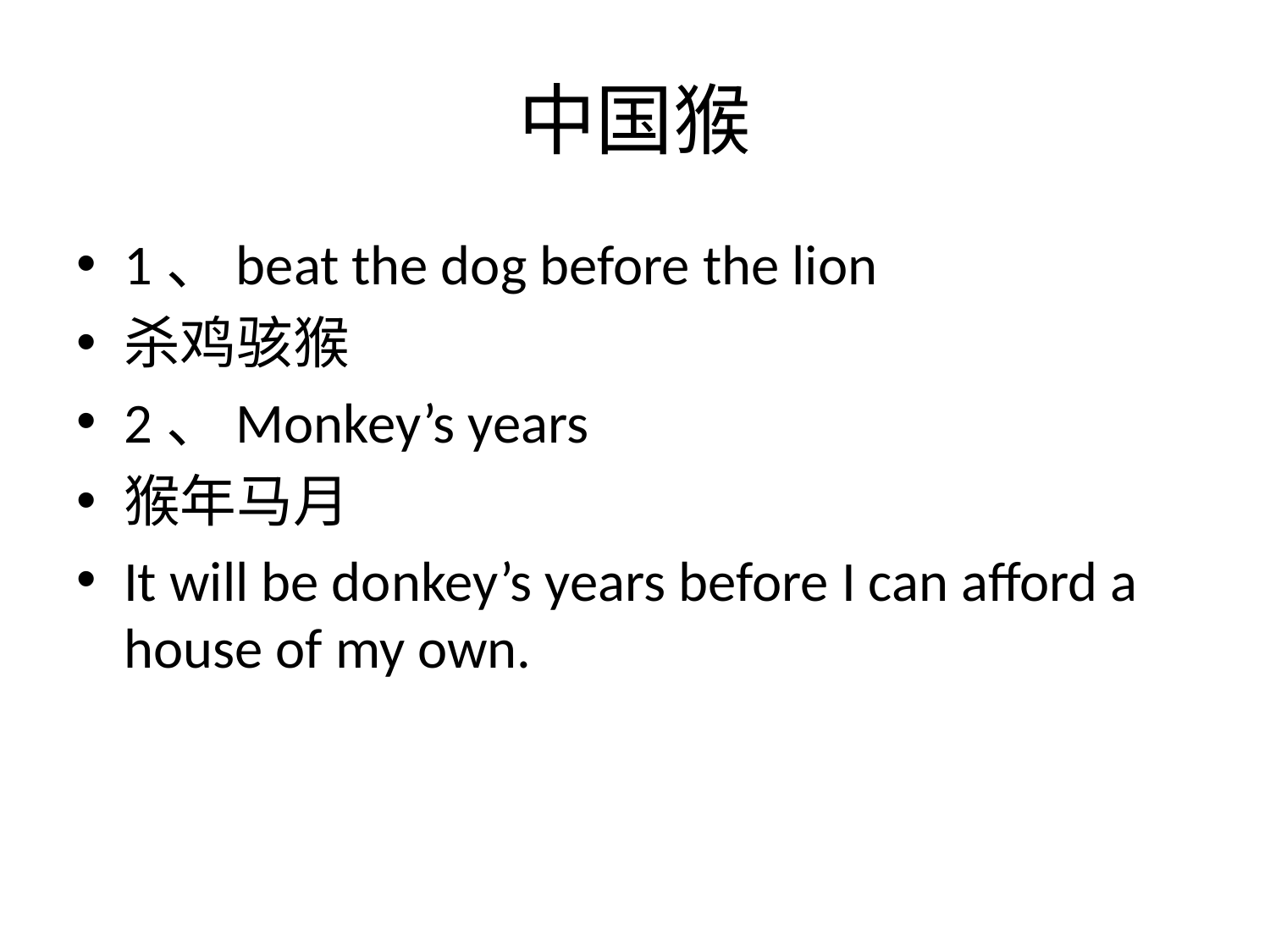

# 中国猴
1、beat the dog before the lion
杀鸡骇猴
2、Monkey’s years
猴年马月
It will be donkey’s years before I can afford a house of my own.